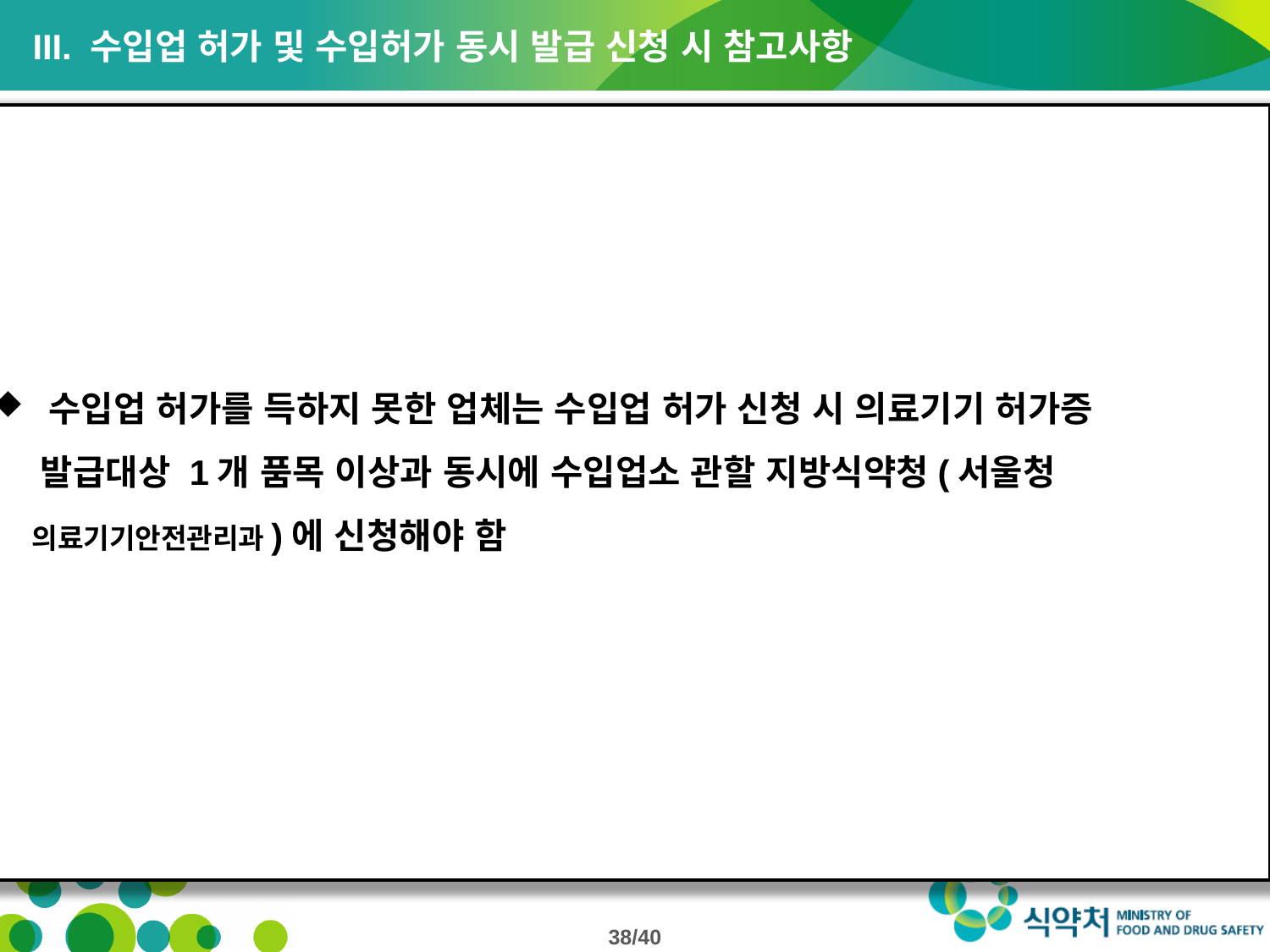

# III. 수입업 허가 및 수입허가 동시 발급 신청 시 참고사항
 수입업 허가를 득하지 못한 업체는 수입업 허가 신청 시 의료기기 허가증
    발급대상 1개 품목 이상과 동시에 수입업소 관할 지방식약청(서울청 의료기기안전관리과)에 신청해야 함